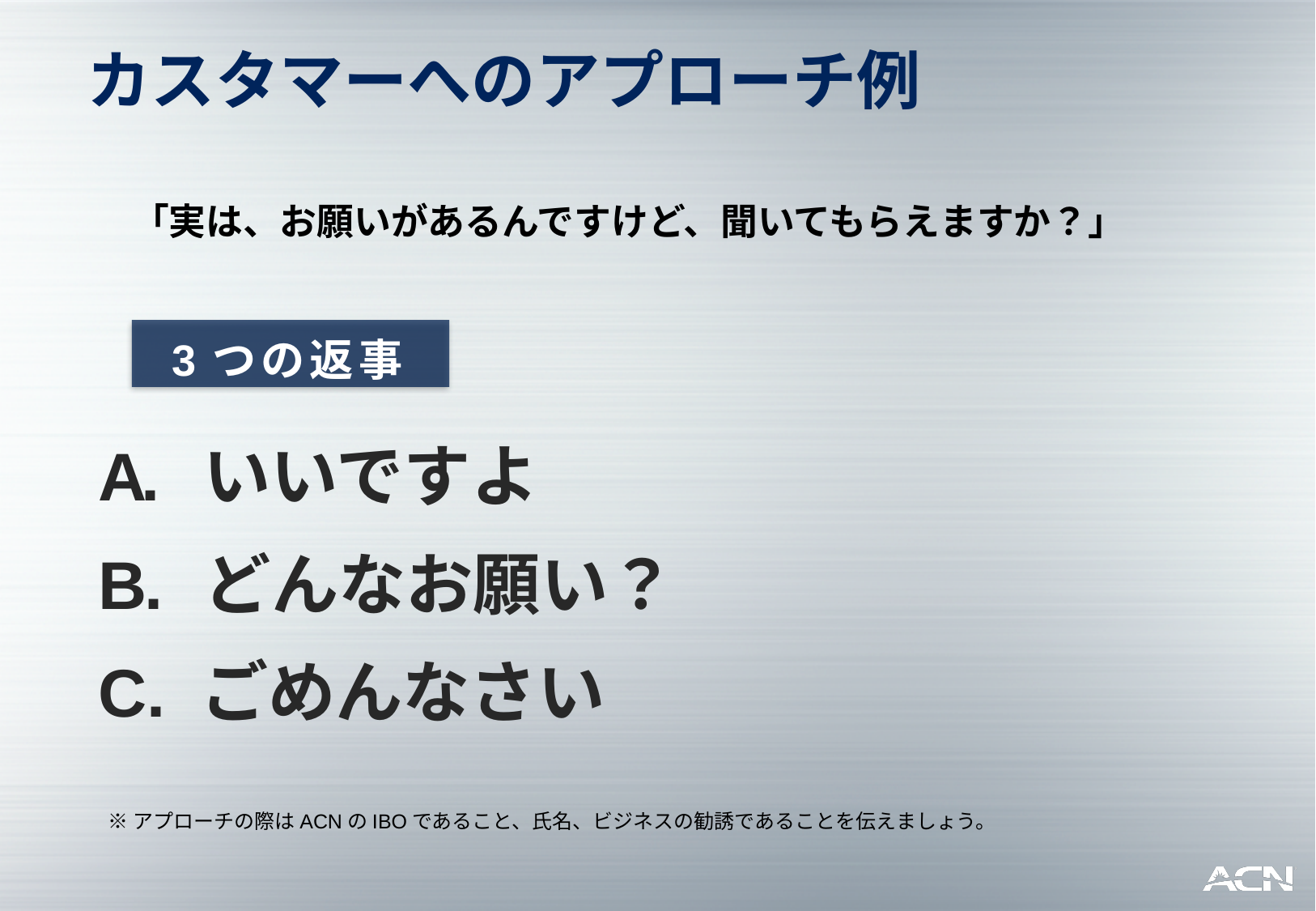

カスタマーへのアプローチ例
「実は、お願いがあるんですけど、聞いてもらえますか？」

3つの返事
 いいですよ
 どんなお願い？
C. ごめんなさい
※アプローチの際はACNのIBOであること、氏名、ビジネスの勧誘であることを伝えましょう。